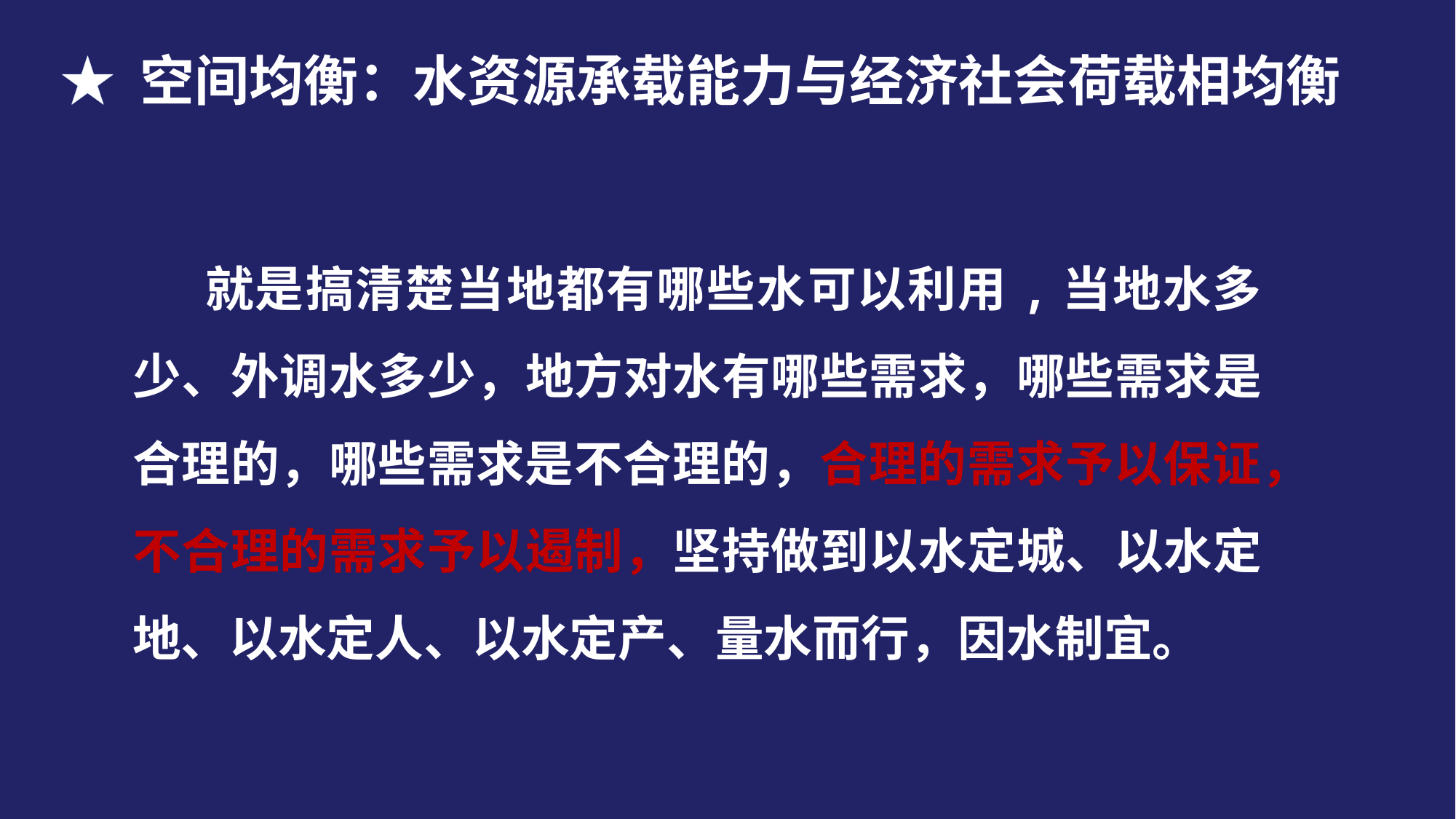

★ 空间均衡：水资源承载能力与经济社会荷载相均衡
     就是搞清楚当地都有哪些水可以利用,当地水多少、外调水多少，地方对水有哪些需求，哪些需求是合理的，哪些需求是不合理的，合理的需求予以保证，不合理的需求予以遏制，坚持做到以水定城、以水定地、以水定人、以水定产、量水而行，因水制宜。